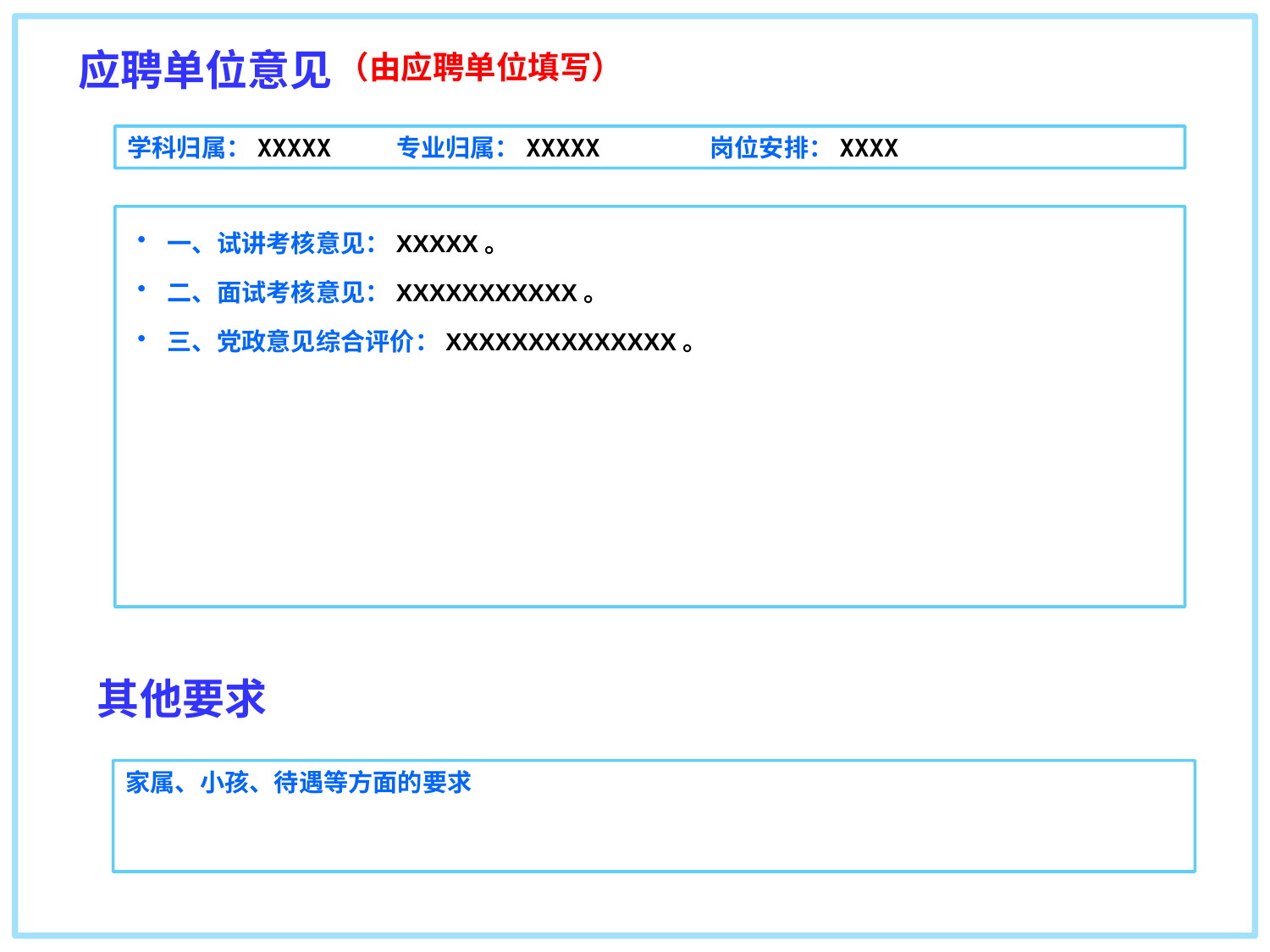

应聘单位意见
（由应聘单位填写）
学科归属：XXXXX    专业归属：XXXXX       岗位安排：XXXX

一、试讲考核意见：XXXXX。
二、面试考核意见：XXXXXXXXXXX。
三、党政意见综合评价：XXXXXXXXXXXXXX。
其他要求
家属、小孩、待遇等方面的要求